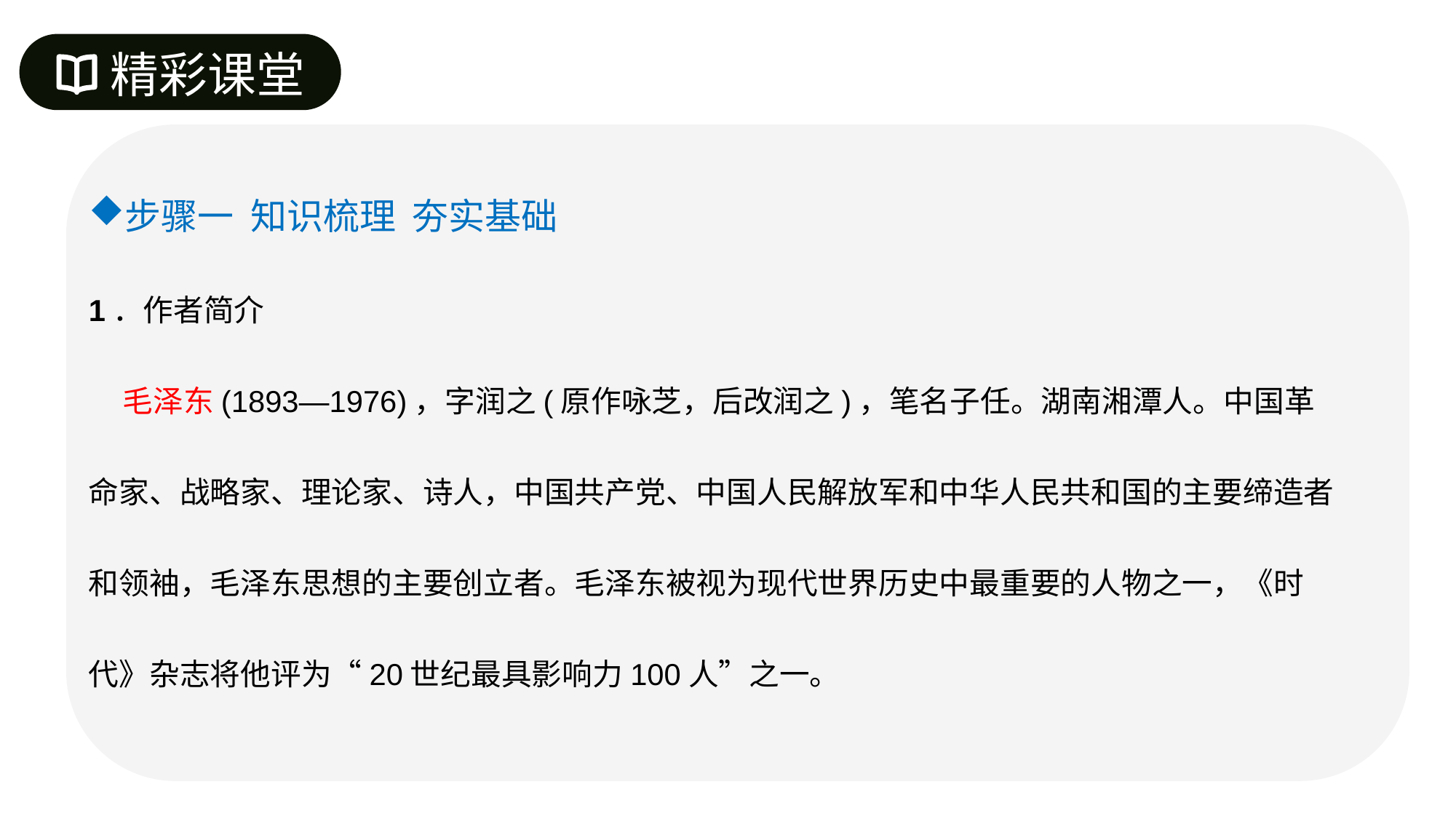

精彩课堂

步骤一  知识梳理  夯实基础
1．作者简介
    毛泽东(1893—1976)，字润之(原作咏芝，后改润之)，笔名子任。湖南湘潭人。中国革命家、战略家、理论家、诗人，中国共产党、中国人民解放军和中华人民共和国的主要缔造者和领袖，毛泽东思想的主要创立者。毛泽东被视为现代世界历史中最重要的人物之一，《时代》杂志将他评为“20世纪最具影响力100人”之一。